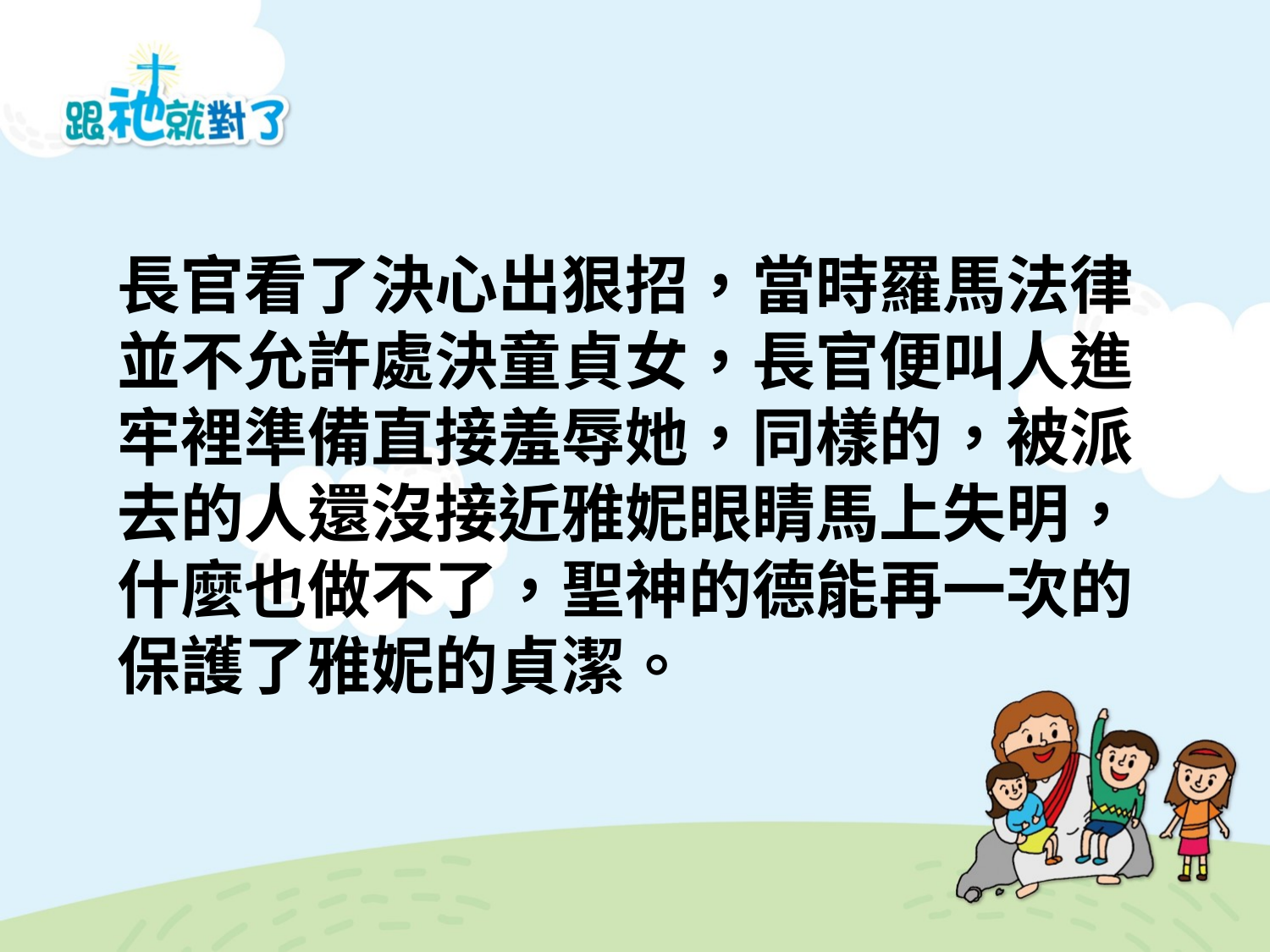

長官看了決心出狠招，當時羅馬法律並不允許處決童貞女，長官便叫人進牢裡準備直接羞辱她，同樣的，被派去的人還沒接近雅妮眼睛馬上失明，什麼也做不了，聖神的德能再一次的保護了雅妮的貞潔。